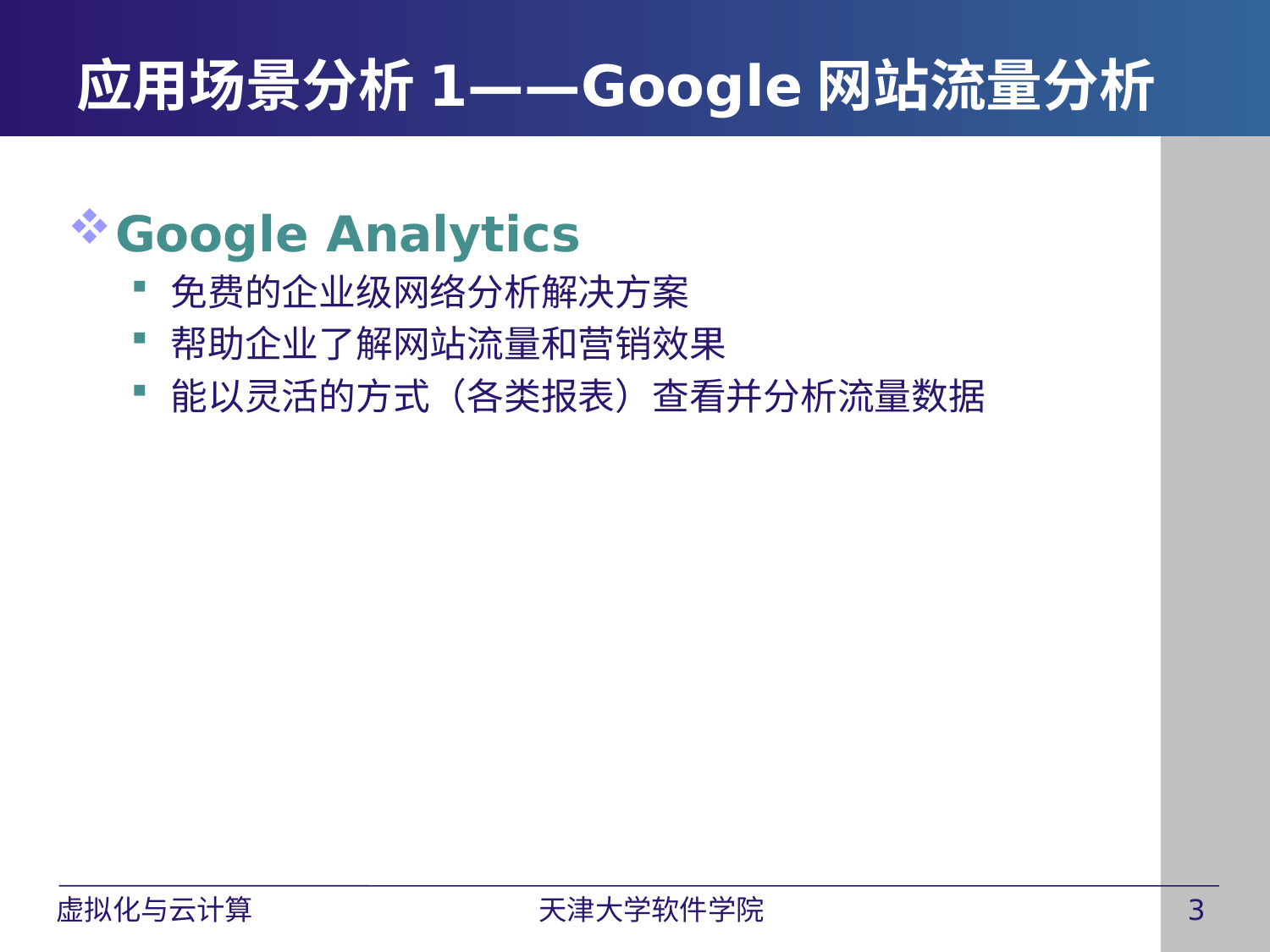

应用场景分析1——Google网站流量分析
Google Analytics
免费的企业级网络分析解决方案
帮助企业了解网站流量和营销效果
能以灵活的方式（各类报表）查看并分析流量数据